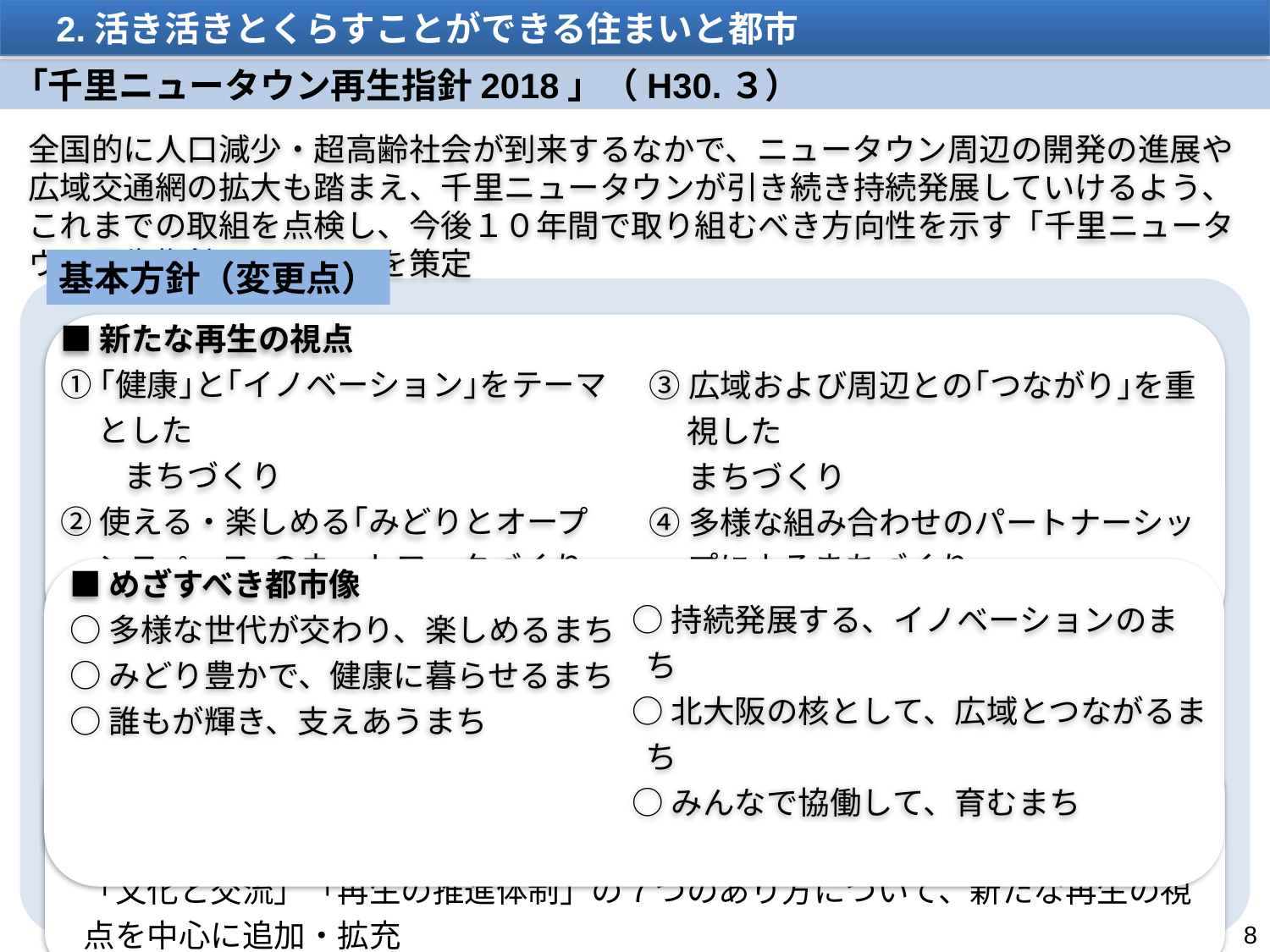

2.活き活きとくらすことができる住まいと都市
「千里ニュータウン再生指針2018」（H30.３）
全国的に人口減少・超高齢社会が到来するなかで、ニュータウン周辺の開発の進展や広域交通網の拡大も踏まえ、千里ニュータウンが引き続き持続発展していけるよう、これまでの取組を点検し、今後１０年間で取り組むべき方向性を示す「千里ニュータウン再生指針２０１８」を策定
基本方針（変更点）

■新たな再生の視点
①｢健康｣と｢イノベーション｣をテーマとした
　　まちづくり
②使える・楽しめる｢みどりとオープンスペース｣のネットワークづくり
③広域および周辺との｢つながり｣を重視した
　 まちづくり
④多様な組み合わせのパートナーシップによるまちづくり

■めざすべき都市像
○多様な世代が交わり、楽しめるまち
○みどり豊かで、健康に暮らせるまち
○誰もが輝き、支えあうまち

○持続発展する、イノベーションのまち
○北大阪の核として、広域とつながるまち
○みんなで協働して、育むまち
■再生に向けた千里ニュータウンのあり方
「土地利用」「住宅・住宅地」「都市基盤」「安全・安心」「暮らしやすさ」「文化と交流」「再生の推進体制」の７つのあり方について、新たな再生の視点を中心に追加・拡充
8